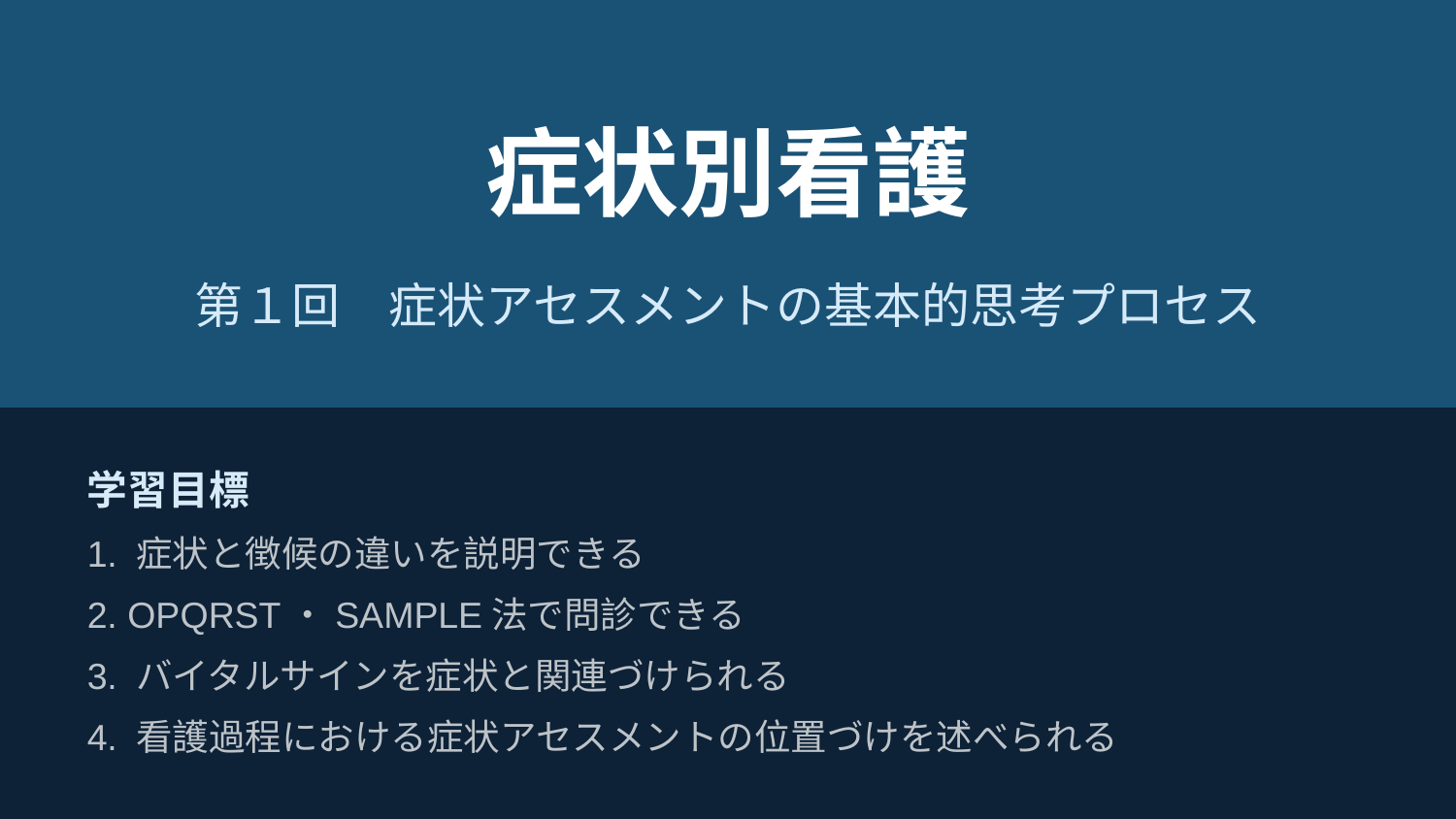

症状別看護
第１回　症状アセスメントの基本的思考プロセス
学習目標
1. 症状と徴候の違いを説明できる
2. OPQRST・SAMPLE法で問診できる
3. バイタルサインを症状と関連づけられる
4. 看護過程における症状アセスメントの位置づけを述べられる